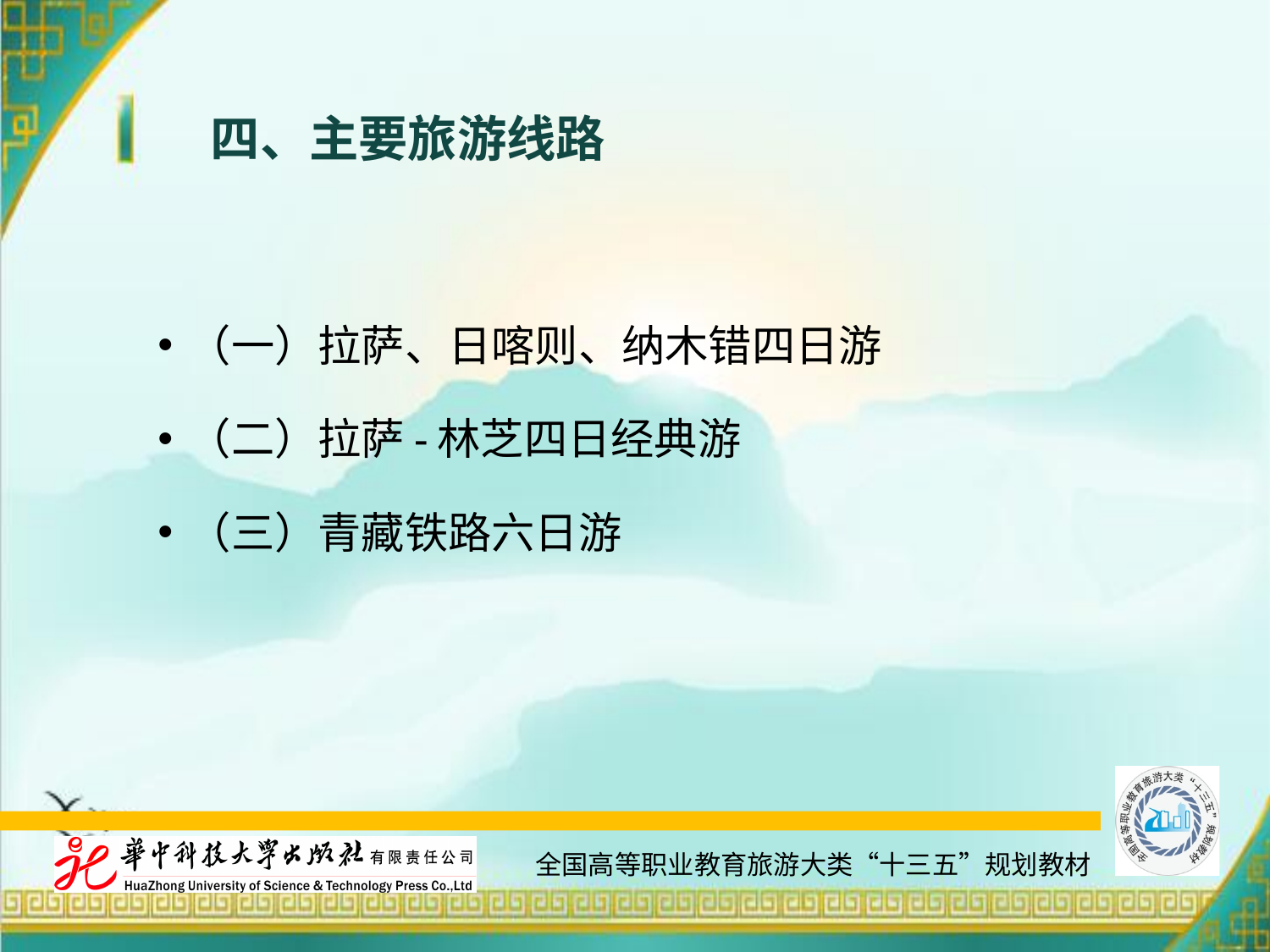

# 四、主要旅游线路
（一）拉萨、日喀则、纳木错四日游
（二）拉萨-林芝四日经典游
（三）青藏铁路六日游